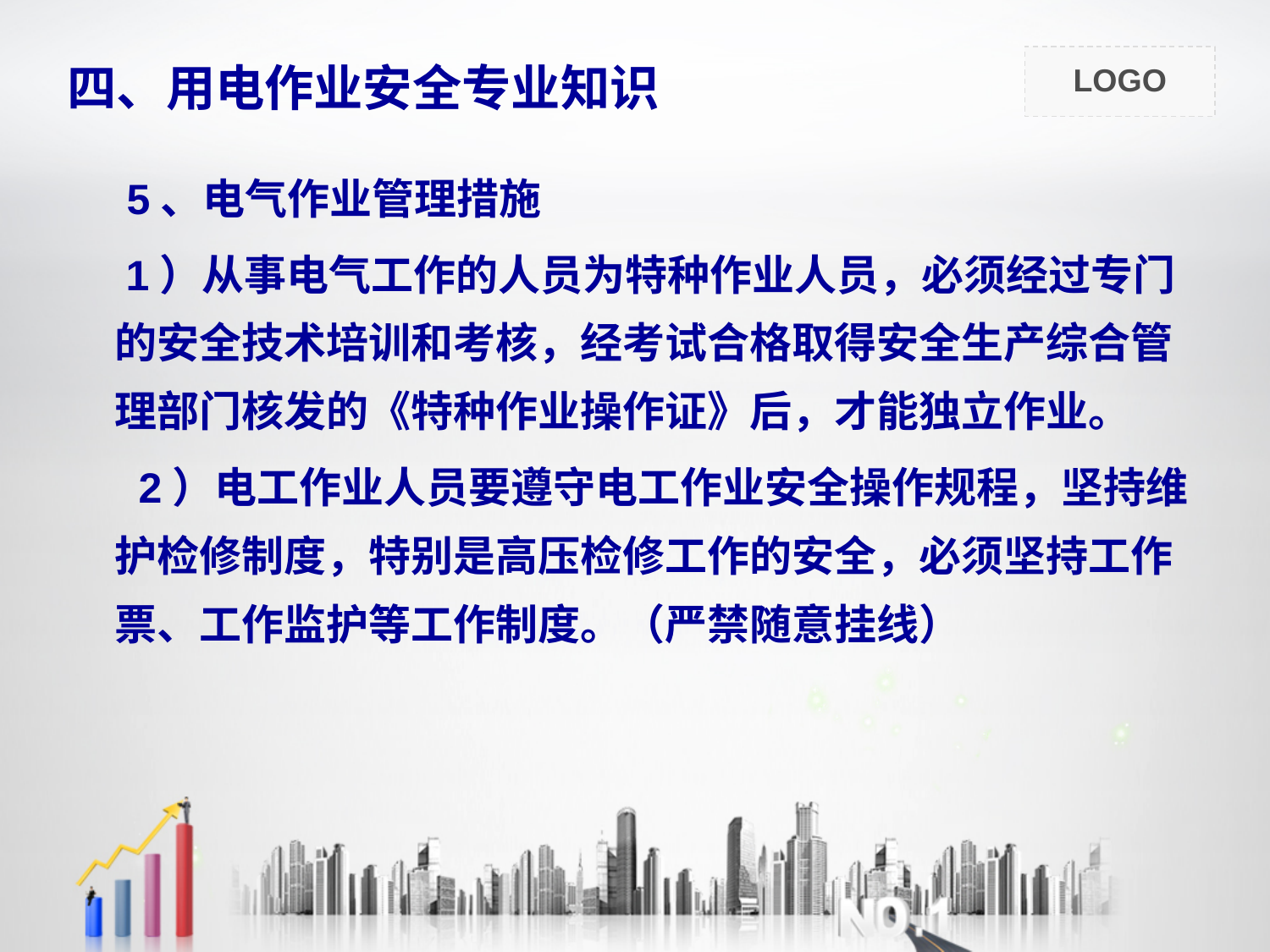

# 四、用电作业安全专业知识
     5、电气作业管理措施
      1）从事电气工作的人员为特种作业人员，必须经过专门的安全技术培训和考核，经考试合格取得安全生产综合管理部门核发的《特种作业操作证》后，才能独立作业。
      2）电工作业人员要遵守电工作业安全操作规程，坚持维护检修制度，特别是高压检修工作的安全，必须坚持工作票、工作监护等工作制度。（严禁随意挂线）

28